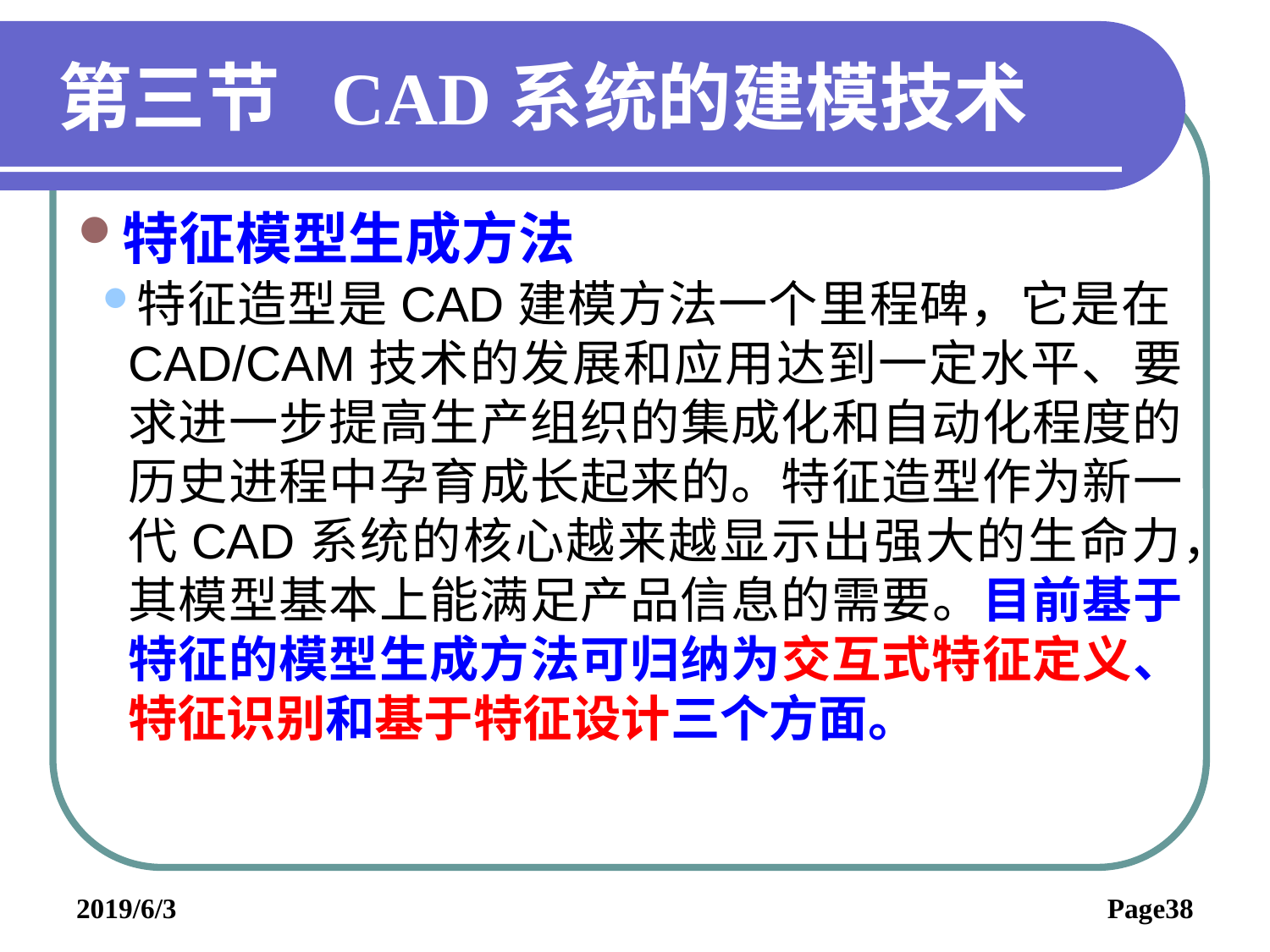

# 第三节  CAD系统的建模技术
特征模型生成方法
特征造型是CAD建模方法一个里程碑，它是在CAD/CAM技术的发展和应用达到一定水平、要求进一步提高生产组织的集成化和自动化程度的历史进程中孕育成长起来的。特征造型作为新一代CAD系统的核心越来越显示出强大的生命力，其模型基本上能满足产品信息的需要。目前基于特征的模型生成方法可归纳为交互式特征定义、特征识别和基于特征设计三个方面。
2019/6/3
Page38